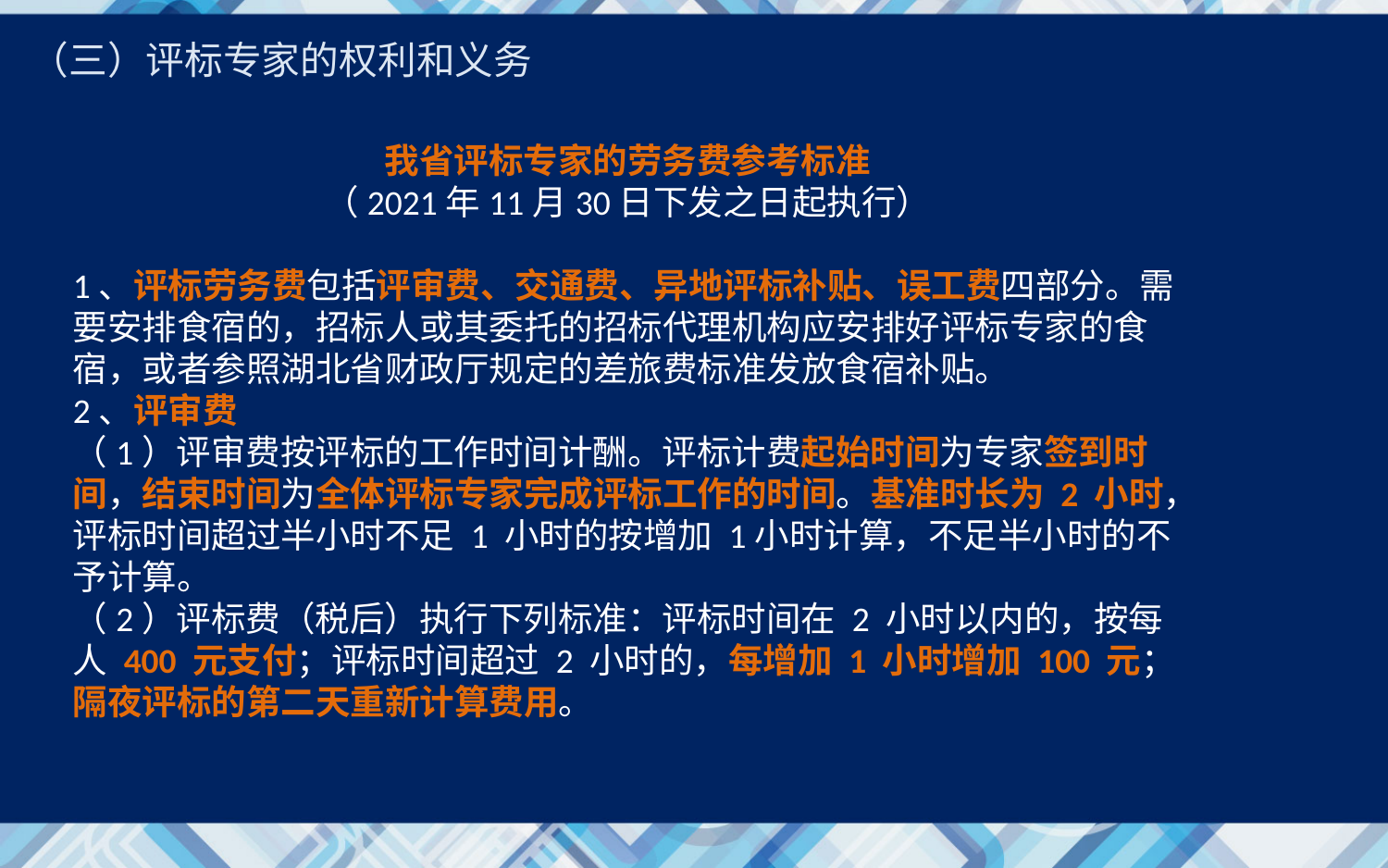

（三）评标专家的权利和义务

我省评标专家的劳务费参考标准
（2021年11月30日下发之日起执行）

1、评标劳务费包括评审费、交通费、异地评标补贴、误工费四部分。需要安排食宿的，招标人或其委托的招标代理机构应安排好评标专家的食宿，或者参照湖北省财政厅规定的差旅费标准发放食宿补贴。
2、评审费
（1）评审费按评标的工作时间计酬。评标计费起始时间为专家签到时间，结束时间为全体评标专家完成评标工作的时间。基准时长为 2 小时，评标时间超过半小时不足 1 小时的按增加 1小时计算，不足半小时的不予计算。
（2）评标费（税后）执行下列标准：评标时间在 2 小时以内的，按每人 400 元支付；评标时间超过 2 小时的，每增加 1 小时增加 100 元；隔夜评标的第二天重新计算费用。